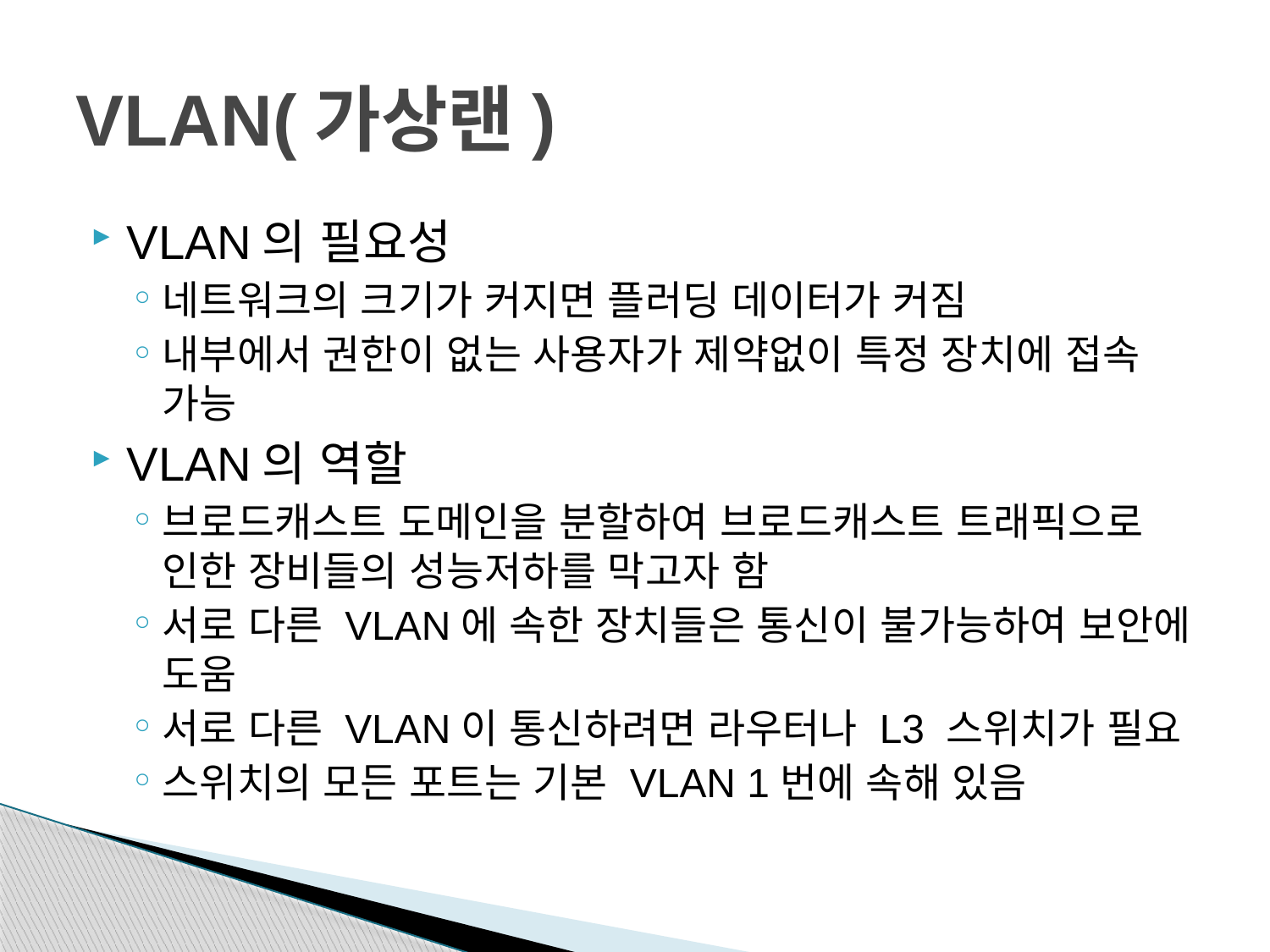

# VLAN(가상랜)
VLAN의 필요성
네트워크의 크기가 커지면 플러딩 데이터가 커짐
내부에서 권한이 없는 사용자가 제약없이 특정 장치에 접속 가능
VLAN의 역할
브로드캐스트 도메인을 분할하여 브로드캐스트 트래픽으로 인한 장비들의 성능저하를 막고자 함
서로 다른 VLAN에 속한 장치들은 통신이 불가능하여 보안에 도움
서로 다른 VLAN이 통신하려면 라우터나 L3 스위치가 필요
스위치의 모든 포트는 기본 VLAN 1번에 속해 있음